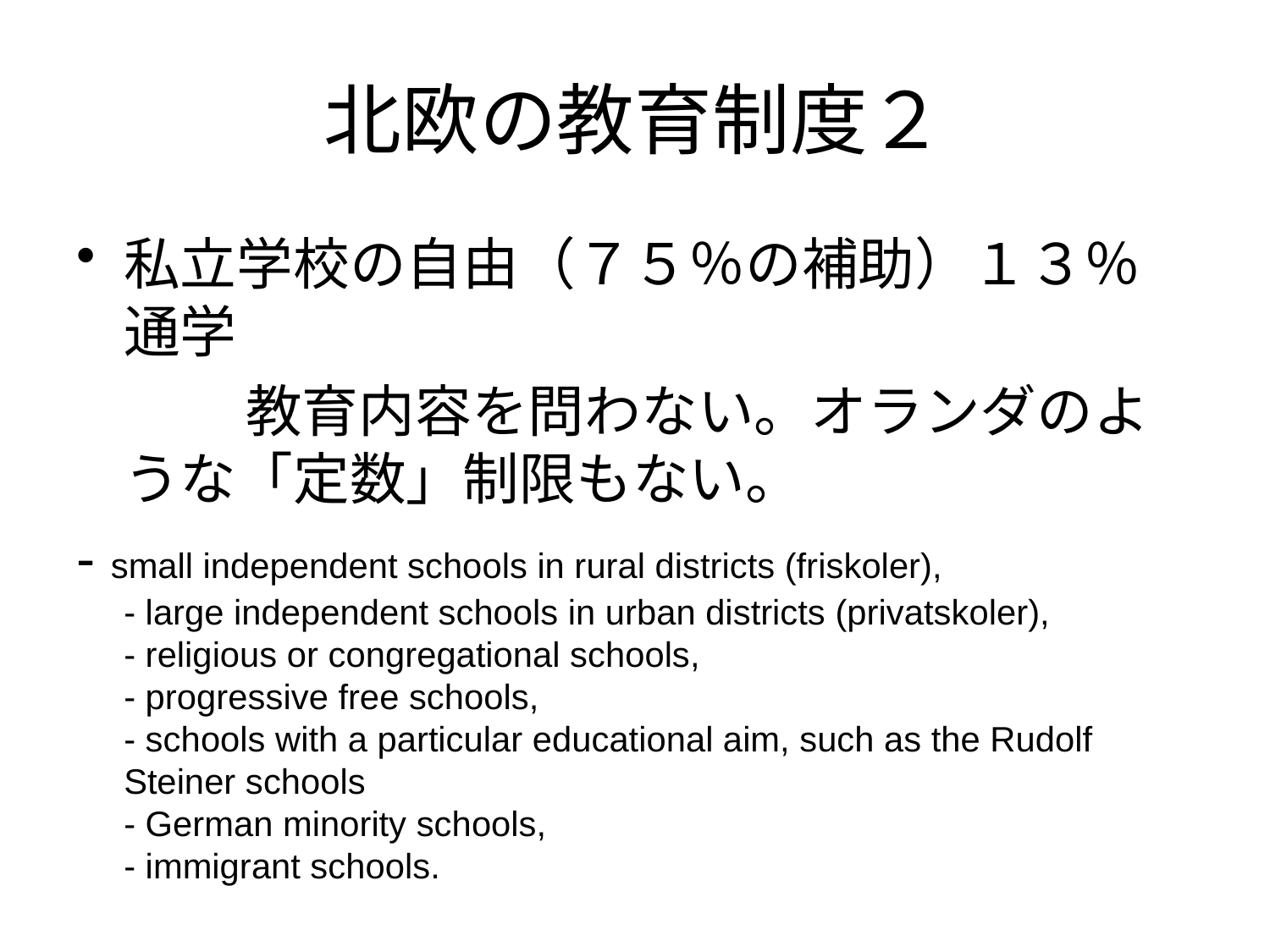

# 北欧の教育制度２
私立学校の自由（７５％の補助）１３％通学
　　　教育内容を問わない。オランダのような「定数」制限もない。
- small independent schools in rural districts (friskoler),
- large independent schools in urban districts (privatskoler),
- religious or congregational schools,
- progressive free schools,
- schools with a particular educational aim, such as the Rudolf Steiner schools
- German minority schools,
- immigrant schools.